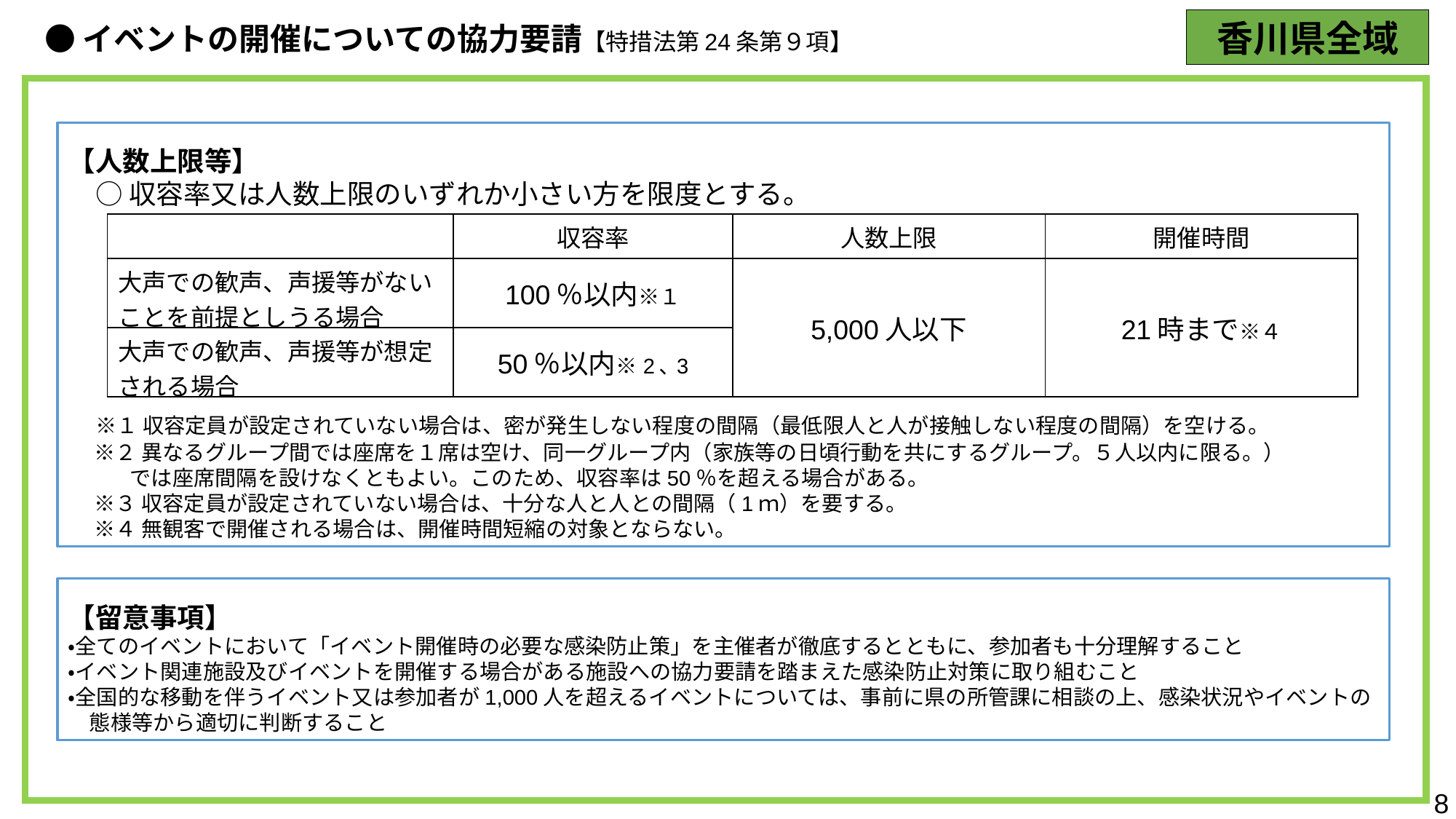

# ●イベントの開催についての協力要請【特措法第24条第９項】
香川県全域

【人数上限等】
　○ 収容率又は人数上限のいずれか小さい方を限度とする。

　※１ 収容定員が設定されていない場合は、密が発生しない程度の間隔（最低限人と人が接触しない程度の間隔）を空ける。
　 ※２ 異なるグループ間では座席を１席は空け、同一グループ内（家族等の日頃行動を共にするグループ。５人以内に限る。）
            では座席間隔を設けなくともよい。このため、収容率は50％を超える場合がある。
　 ※３ 収容定員が設定されていない場合は、十分な人と人との間隔（1ｍ）を要する。
　 ※４ 無観客で開催される場合は、開催時間短縮の対象とならない。
|  | 収容率 | 人数上限 | 開催時間 |
| --- | --- | --- | --- |
| 大声での歓声、声援等がない ことを前提としうる場合 | 100％以内※１ | 5,000人以下 | 21時まで※４ |
| 大声での歓声、声援等が想定 される場合 | 50％以内※2､3 |  |  |
【留意事項】
・全てのイベントにおいて「イベント開催時の必要な感染防止策」を主催者が徹底するとともに、参加者も十分理解すること
・イベント関連施設及びイベントを開催する場合がある施設への協力要請を踏まえた感染防止対策に取り組むこと
・全国的な移動を伴うイベント又は参加者が1,000人を超えるイベントについては、事前に県の所管課に相談の上、感染状況やイベントの
　態様等から適切に判断すること
8